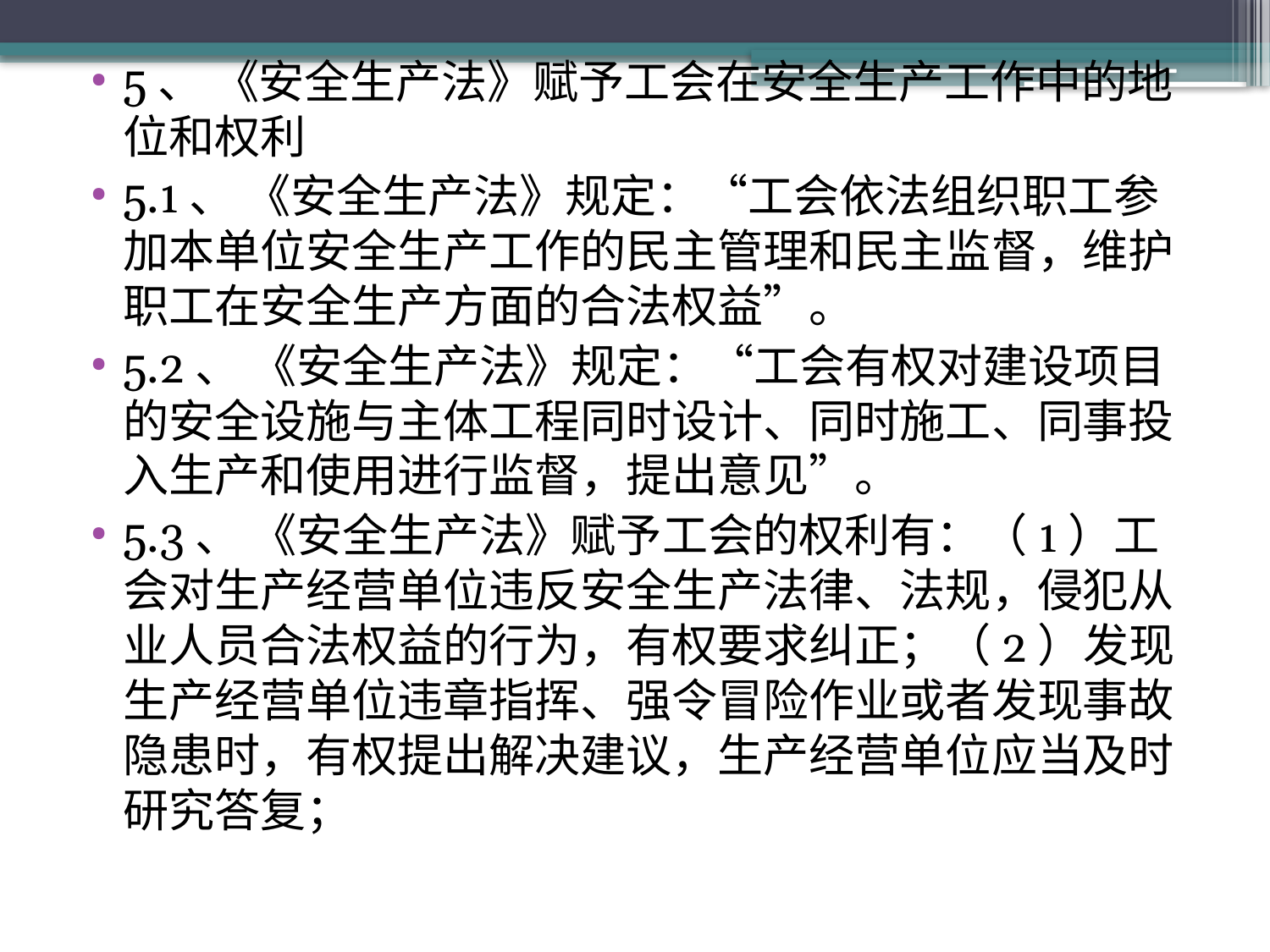

5、 《安全生产法》赋予工会在安全生产工作中的地位和权利
5.1、 《安全生产法》规定：“工会依法组织职工参加本单位安全生产工作的民主管理和民主监督，维护职工在安全生产方面的合法权益”。
5.2、 《安全生产法》规定：“工会有权对建设项目的安全设施与主体工程同时设计、同时施工、同事投入生产和使用进行监督，提出意见”。
5.3、 《安全生产法》赋予工会的权利有：（1）工会对生产经营单位违反安全生产法律、法规，侵犯从业人员合法权益的行为，有权要求纠正；（2）发现生产经营单位违章指挥、强令冒险作业或者发现事故隐患时，有权提出解决建议，生产经营单位应当及时研究答复；